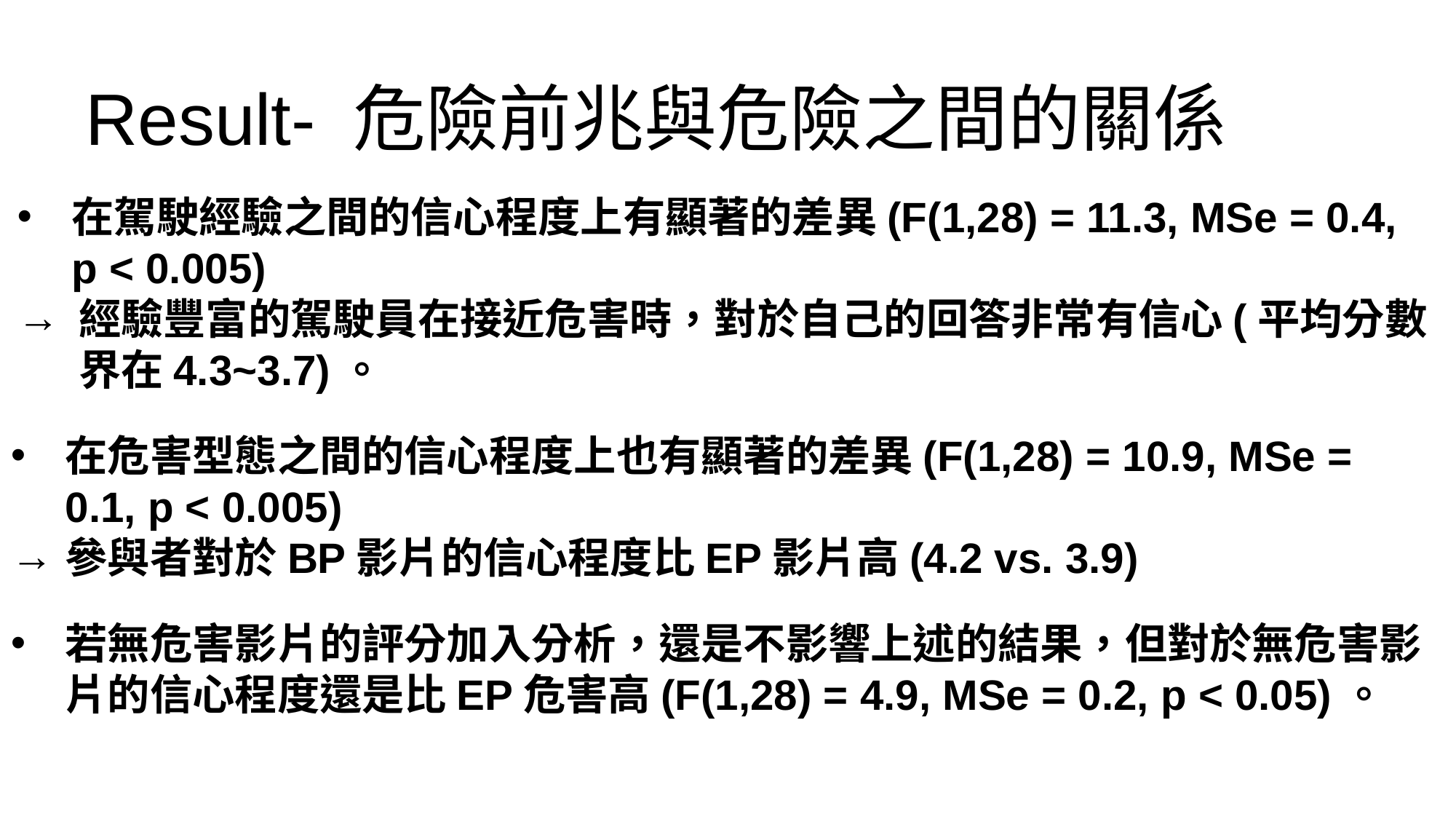

Result- 危險前兆與危險之間的關係
在駕駛經驗之間的信心程度上有顯著的差異(F(1,28) = 11.3, MSe = 0.4, p < 0.005)
經驗豐富的駕駛員在接近危害時，對於自己的回答非常有信心(平均分數界在4.3~3.7)。
在危害型態之間的信心程度上也有顯著的差異(F(1,28) = 10.9, MSe = 0.1, p < 0.005)
參與者對於BP影片的信心程度比EP影片高(4.2 vs. 3.9)
若無危害影片的評分加入分析，還是不影響上述的結果，但對於無危害影片的信心程度還是比EP危害高(F(1,28) = 4.9, MSe = 0.2, p < 0.05)。